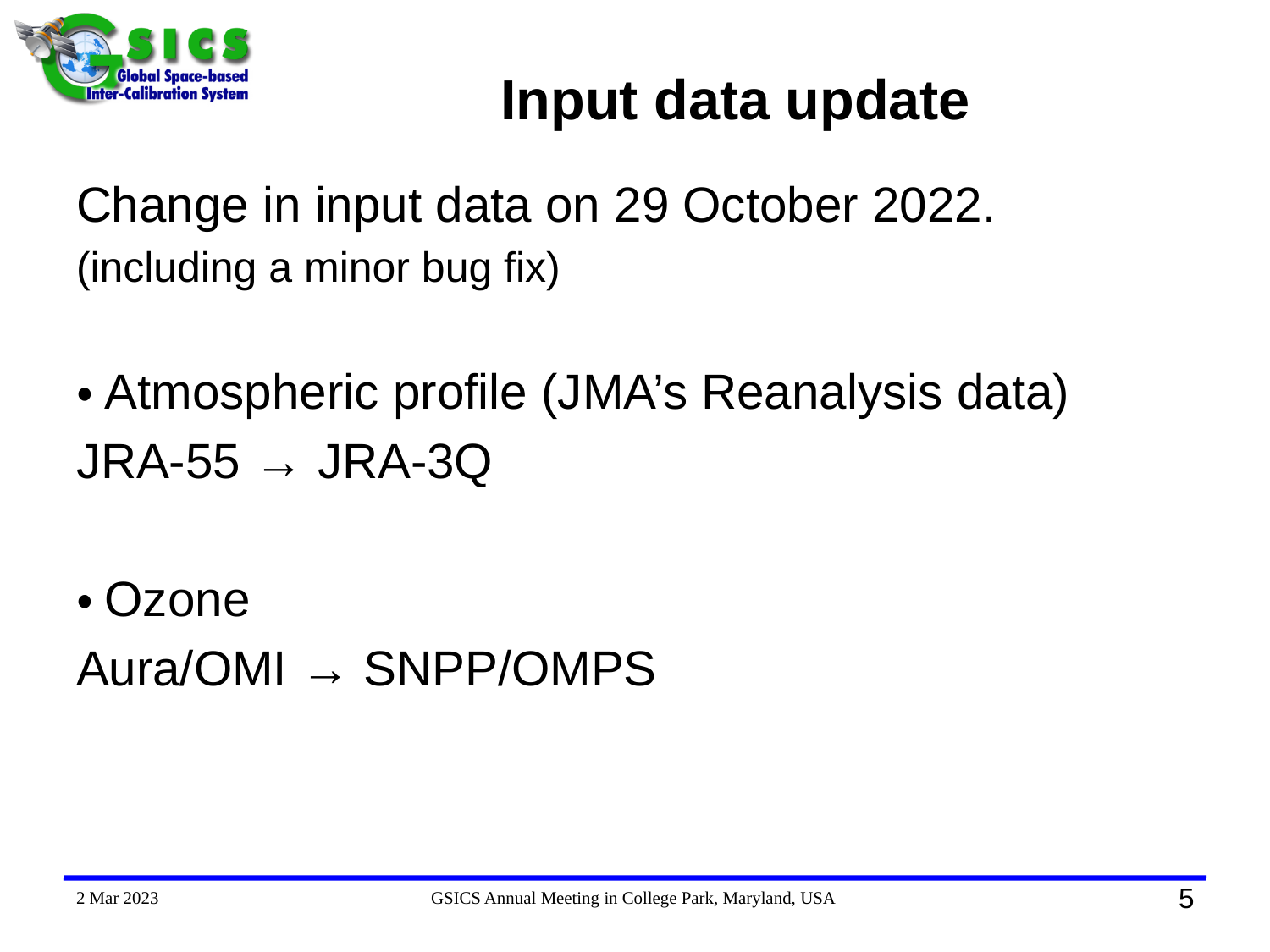

# Input data update
Change in input data on 29 October 2022.
(including a minor bug fix)

・Atmospheric profile (JMA’s Reanalysis data)
JRA-55 → JRA-3Q

・Ozone
Aura/OMI → SNPP/OMPS

2 Mar 2023
GSICS Annual Meeting in College Park, Maryland, USA
5